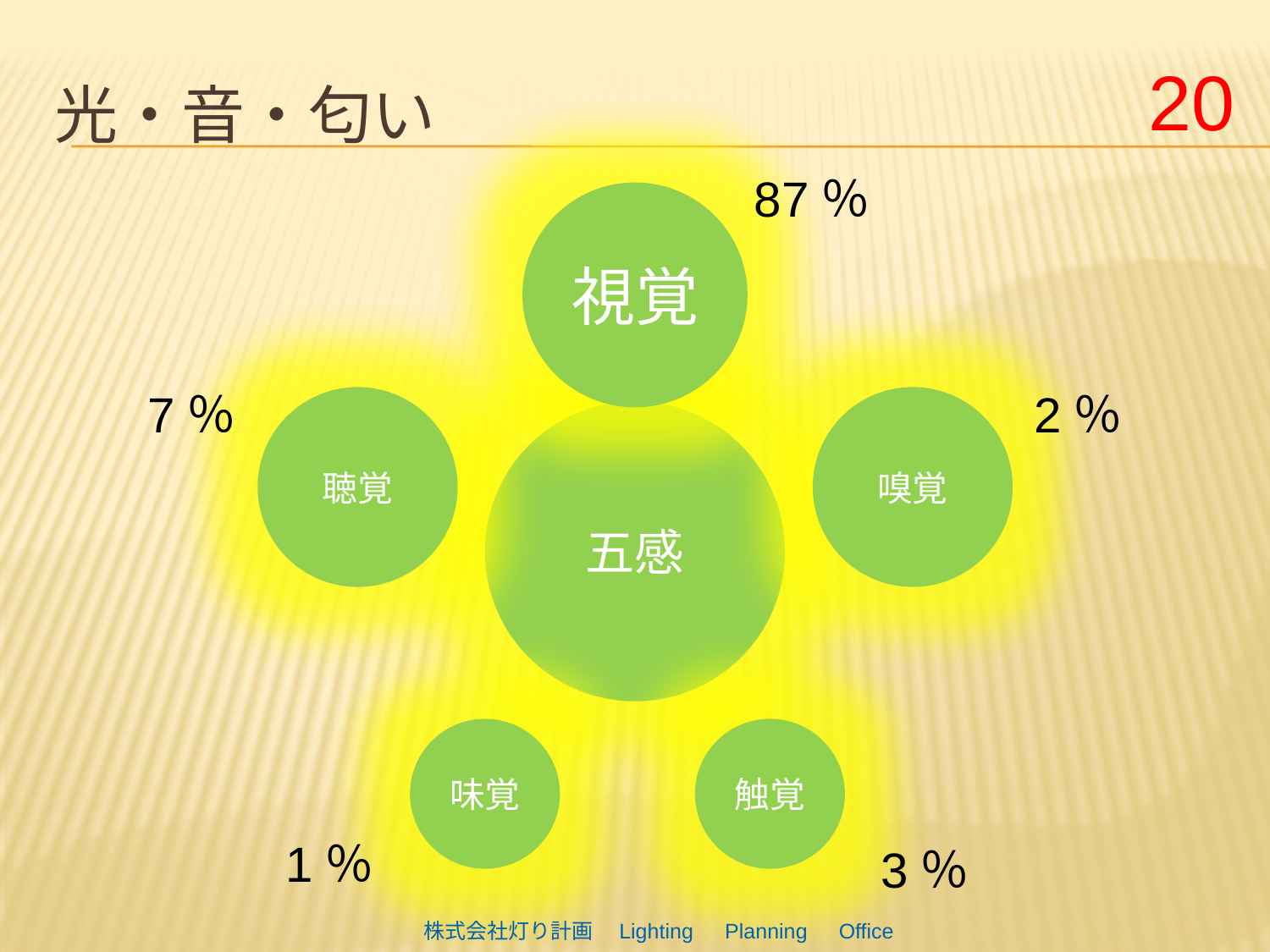

20
# 光・音・匂い
87％
視覚
7％
2％
嗅覚
聴覚
五感
味覚
触覚
1％
3％
株式会社灯り計画　Lighting　Planning　Office